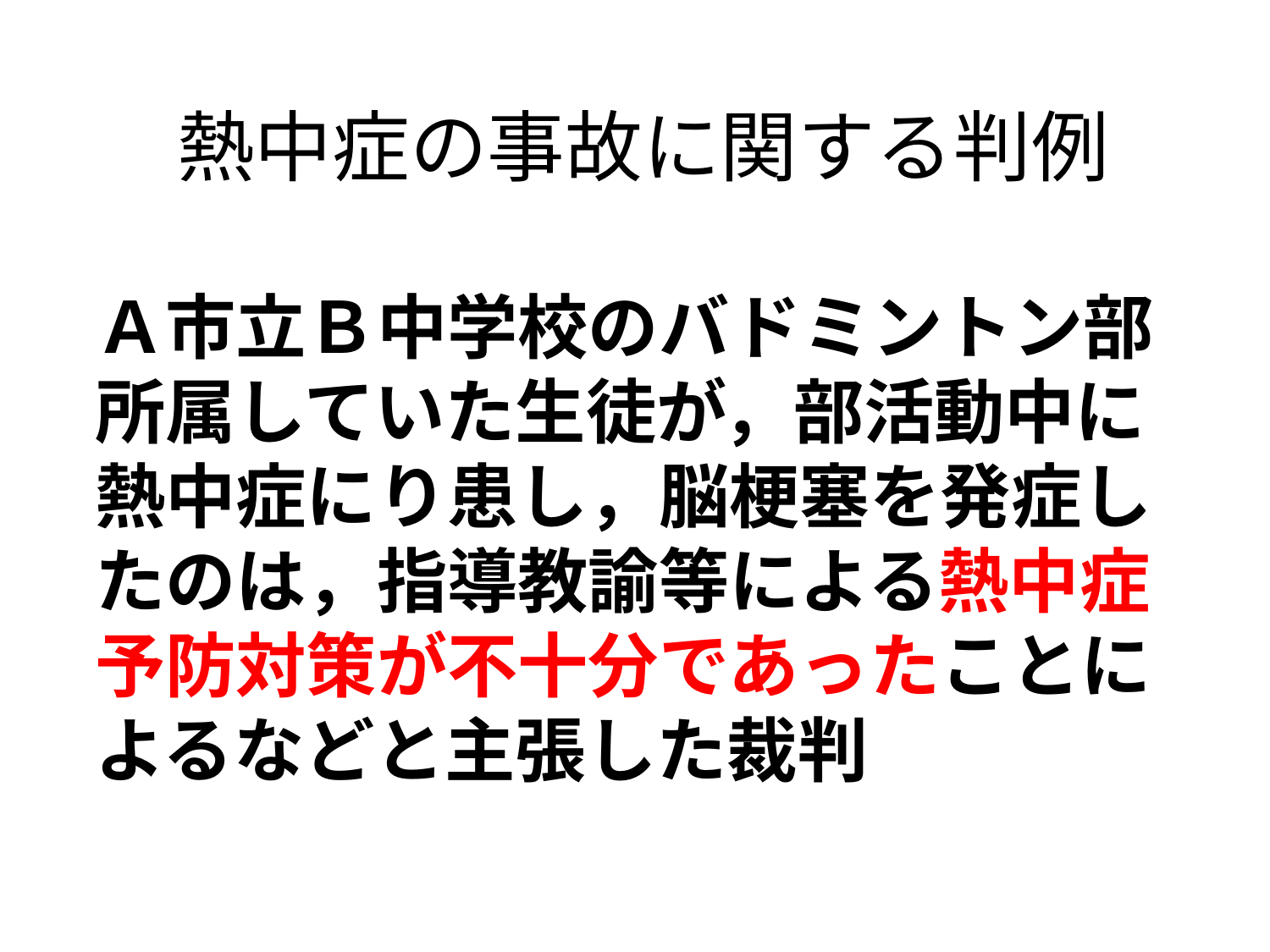

熱中症の事故に関する判例
Ａ市立Ｂ中学校のバドミントン部所属していた生徒が，部活動中に熱中症にり患し，脳梗塞を発症したのは，指導教諭等による熱中症予防対策が不十分であったことによるなどと主張した裁判